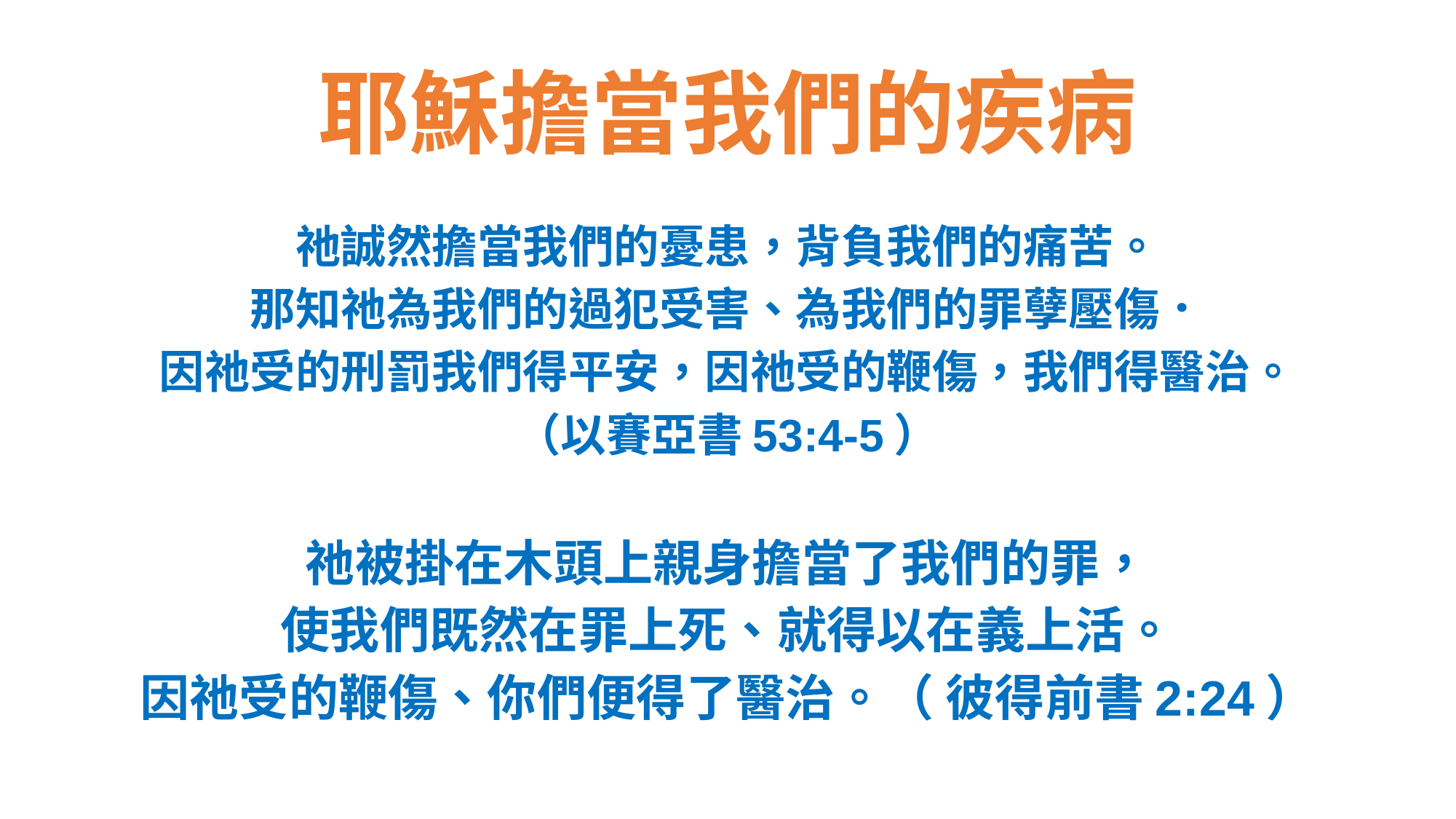

# 耶穌擔當我們的疾病
祂誠然擔當我們的憂患，背負我們的痛苦。
那知祂為我們的過犯受害、為我們的罪孽壓傷．
因祂受的刑罰我們得平安，因祂受的鞭傷，我們得醫治。
（以賽亞書53:4-5）

祂被掛在木頭上親身擔當了我們的罪，
使我們既然在罪上死、就得以在義上活。
因祂受的鞭傷、你們便得了醫治。（ 彼得前書2:24）